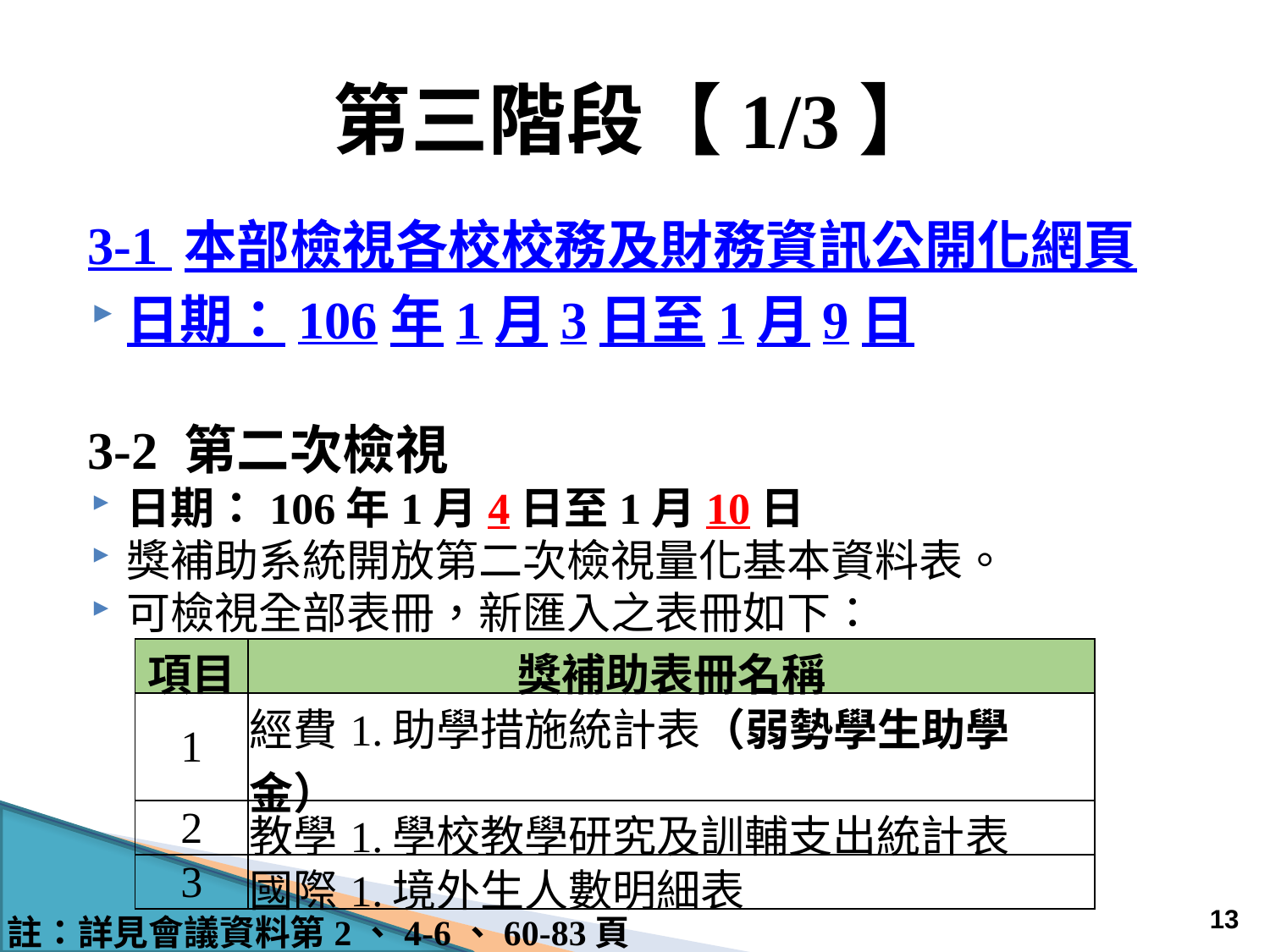

# 第三階段【1/3】
3-1 本部檢視各校校務及財務資訊公開化網頁
日期：106年1月3日至1月9日

3-2 第二次檢視
日期：106年1月4日至1月10日
獎補助系統開放第二次檢視量化基本資料表。
可檢視全部表冊，新匯入之表冊如下：

| 項目 | 獎補助表冊名稱 |
| --- | --- |
| 1 | 經費1.助學措施統計表（弱勢學生助學金） |
| 2 | 教學1.學校教學研究及訓輔支出統計表 |
| 3 | 國際1.境外生人數明細表 |
13
註：詳見會議資料第2、4-6、60-83頁